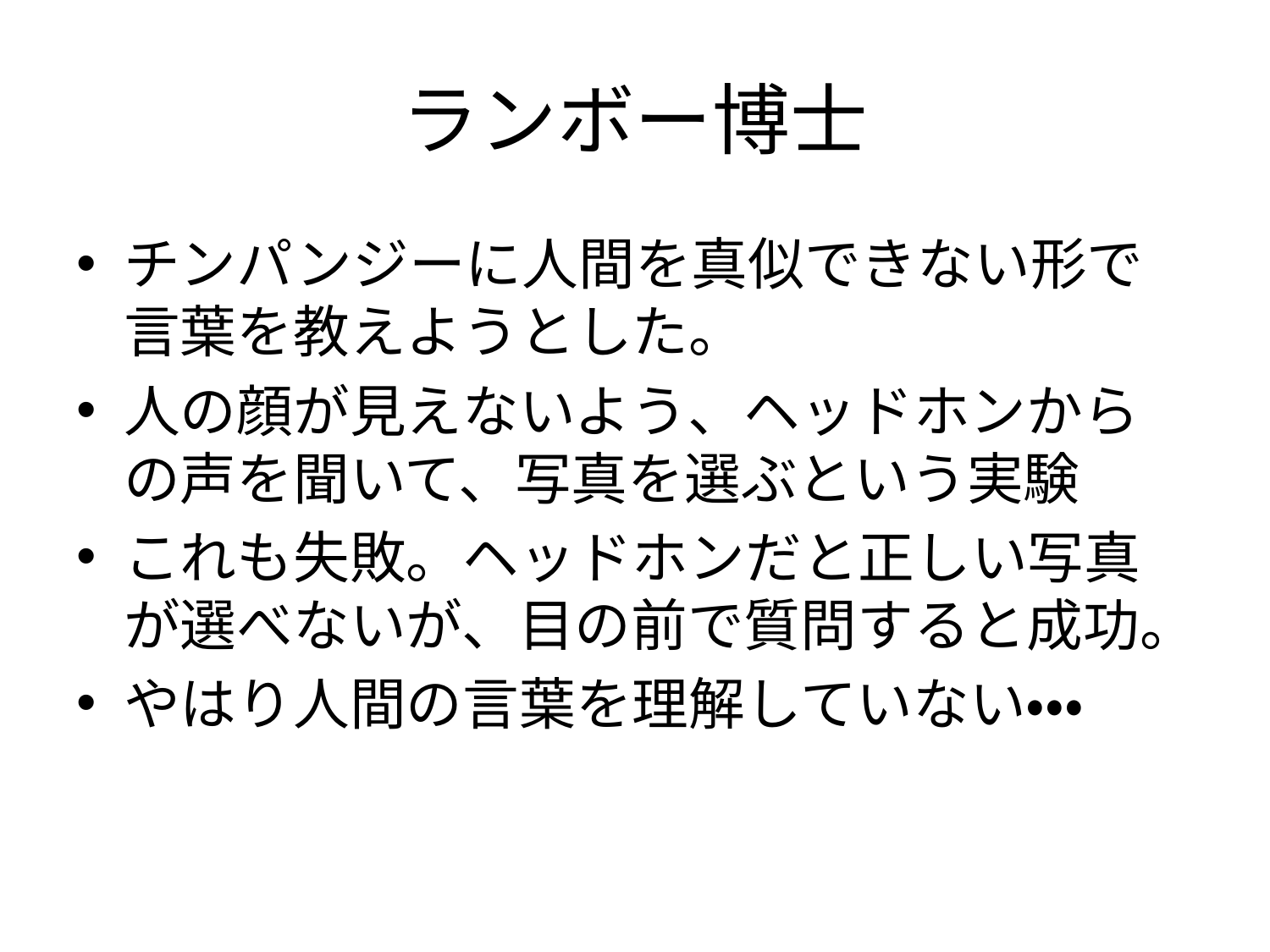

# ランボー博士
チンパンジーに人間を真似できない形で言葉を教えようとした。
人の顔が見えないよう、ヘッドホンからの声を聞いて、写真を選ぶという実験
これも失敗。ヘッドホンだと正しい写真が選べないが、目の前で質問すると成功。
やはり人間の言葉を理解していない・・・